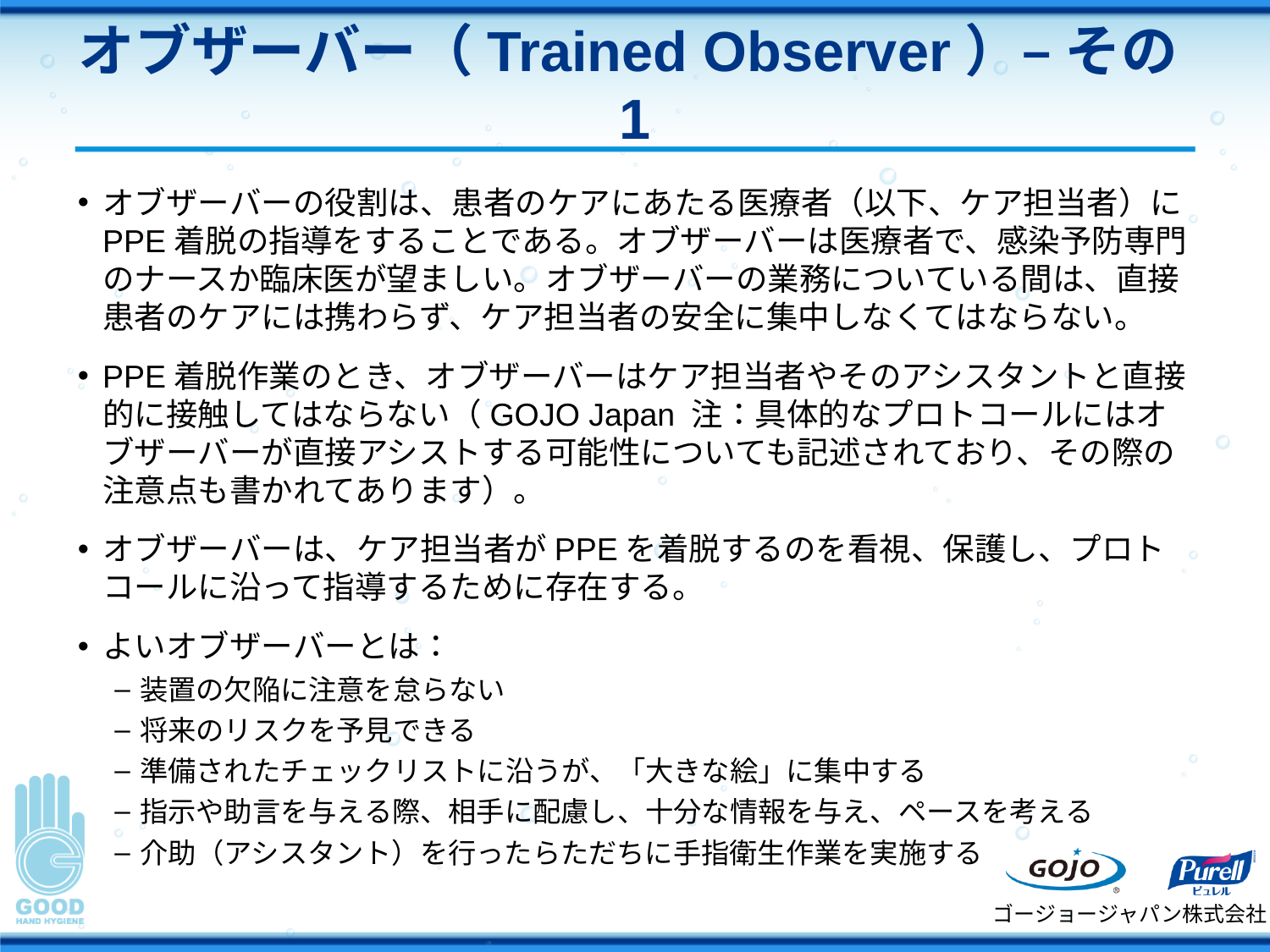

# オブザーバー（Trained Observer）– その1
オブザーバーの役割は、患者のケアにあたる医療者（以下、ケア担当者）にPPE着脱の指導をすることである。オブザーバーは医療者で、感染予防専門のナースか臨床医が望ましい。オブザーバーの業務についている間は、直接患者のケアには携わらず、ケア担当者の安全に集中しなくてはならない。
PPE着脱作業のとき、オブザーバーはケア担当者やそのアシスタントと直接的に接触してはならない（GOJO Japan 注：具体的なプロトコールにはオブザーバーが直接アシストする可能性についても記述されており、その際の注意点も書かれてあります）。
オブザーバーは、ケア担当者がPPEを着脱するのを看視、保護し、プロトコールに沿って指導するために存在する。
よいオブザーバーとは：
装置の欠陥に注意を怠らない
将来のリスクを予見できる
準備されたチェックリストに沿うが、「大きな絵」に集中する
指示や助言を与える際、相手に配慮し、十分な情報を与え、ペースを考える
介助（アシスタント）を行ったらただちに手指衛生作業を実施する